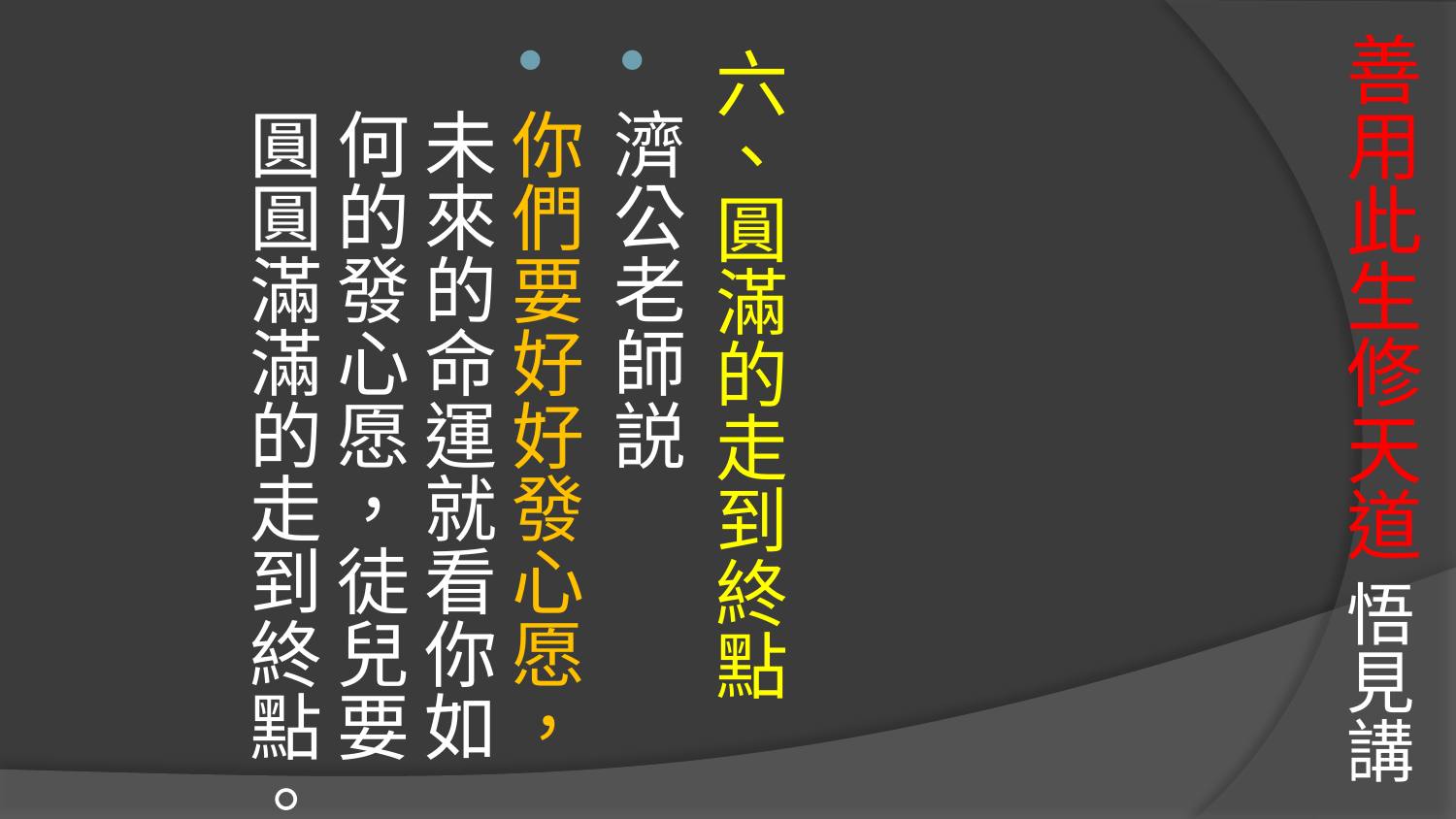

# 善用此生修天道 悟見講
六、圓滿的走到終點
濟公老師説
你們要好好發心愿，未來的命運就看你如何的發心愿，徒兒要圓圓滿滿的走到終點。